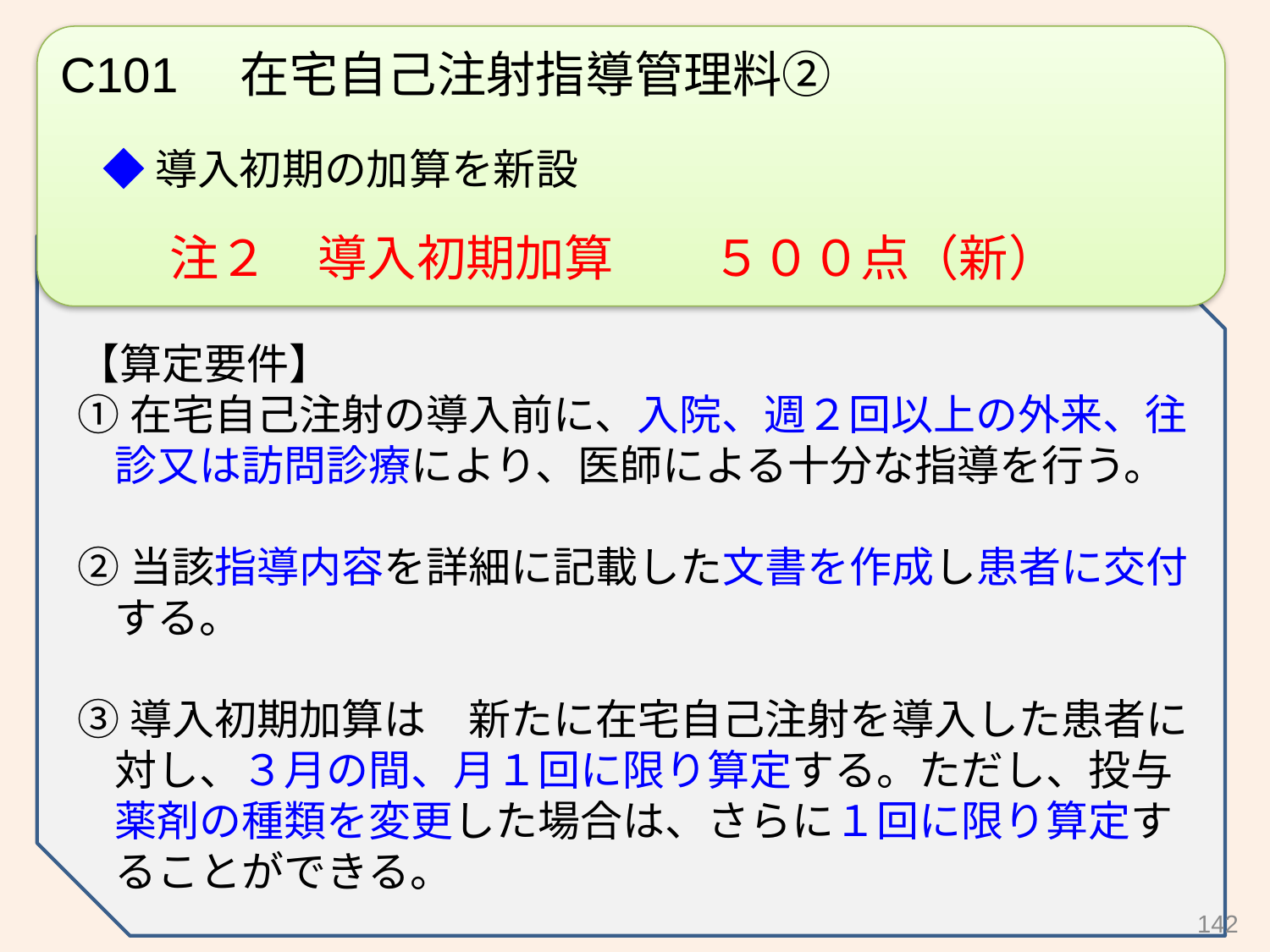

C101　在宅自己注射指導管理料②
◆導入初期の加算を新設

　注２　導入初期加算　　５００点（新）

【算定要件】
①在宅自己注射の導入前に、入院、週２回以上の外来、往診又は訪問診療により、医師による十分な指導を行う。

②当該指導内容を詳細に記載した文書を作成し患者に交付する。

③導入初期加算は　新たに在宅自己注射を導入した患者に対し、３月の間、月１回に限り算定する。ただし、投与薬剤の種類を変更した場合は、さらに１回に限り算定することができる。

142